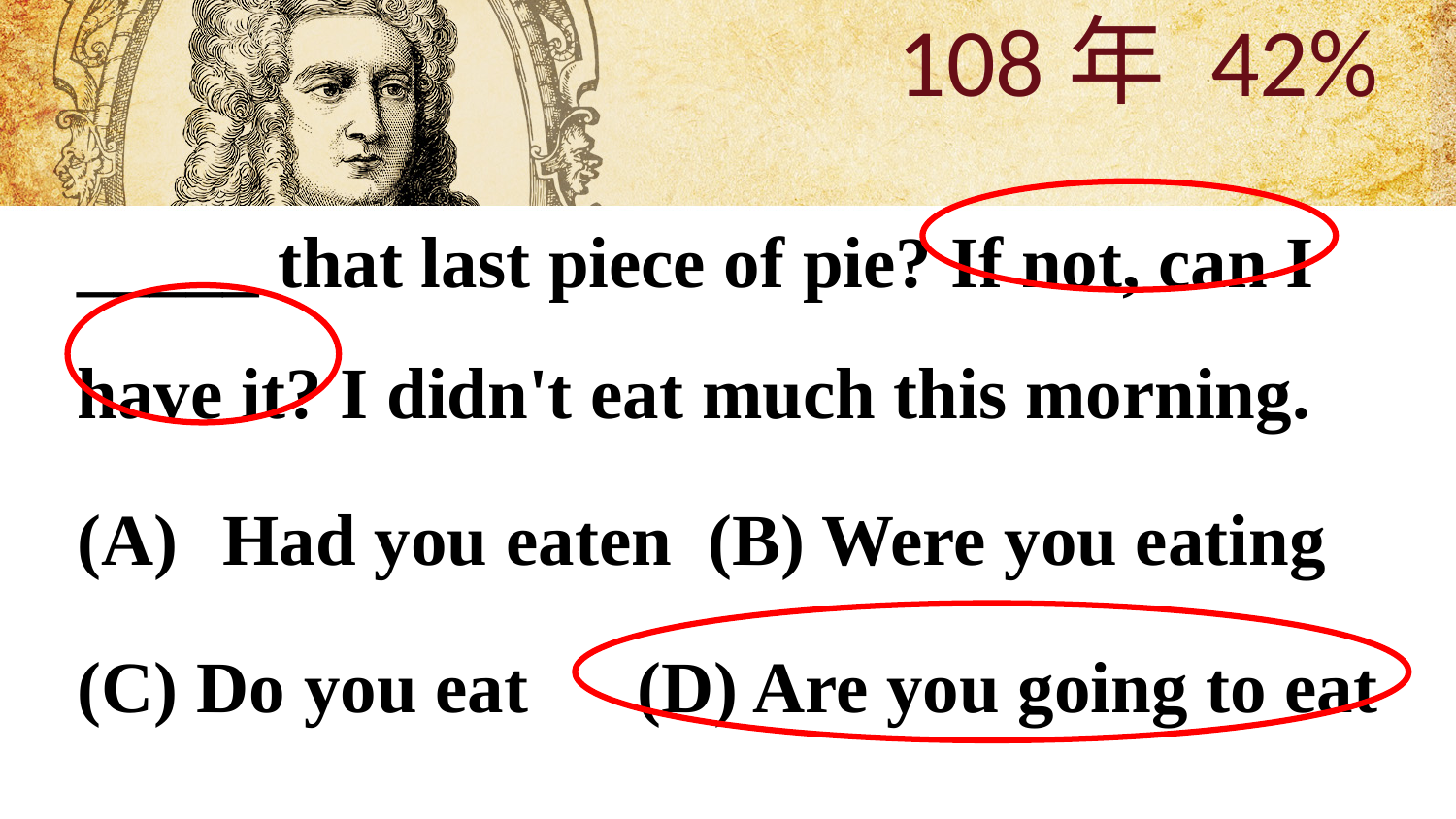

# 108年 42%
_____ that last piece of pie? If not, can I have it? I didn't eat much this morning.
Had you eaten  (B) Were you eating
(C) Do you eat      (D) Are you going to eat